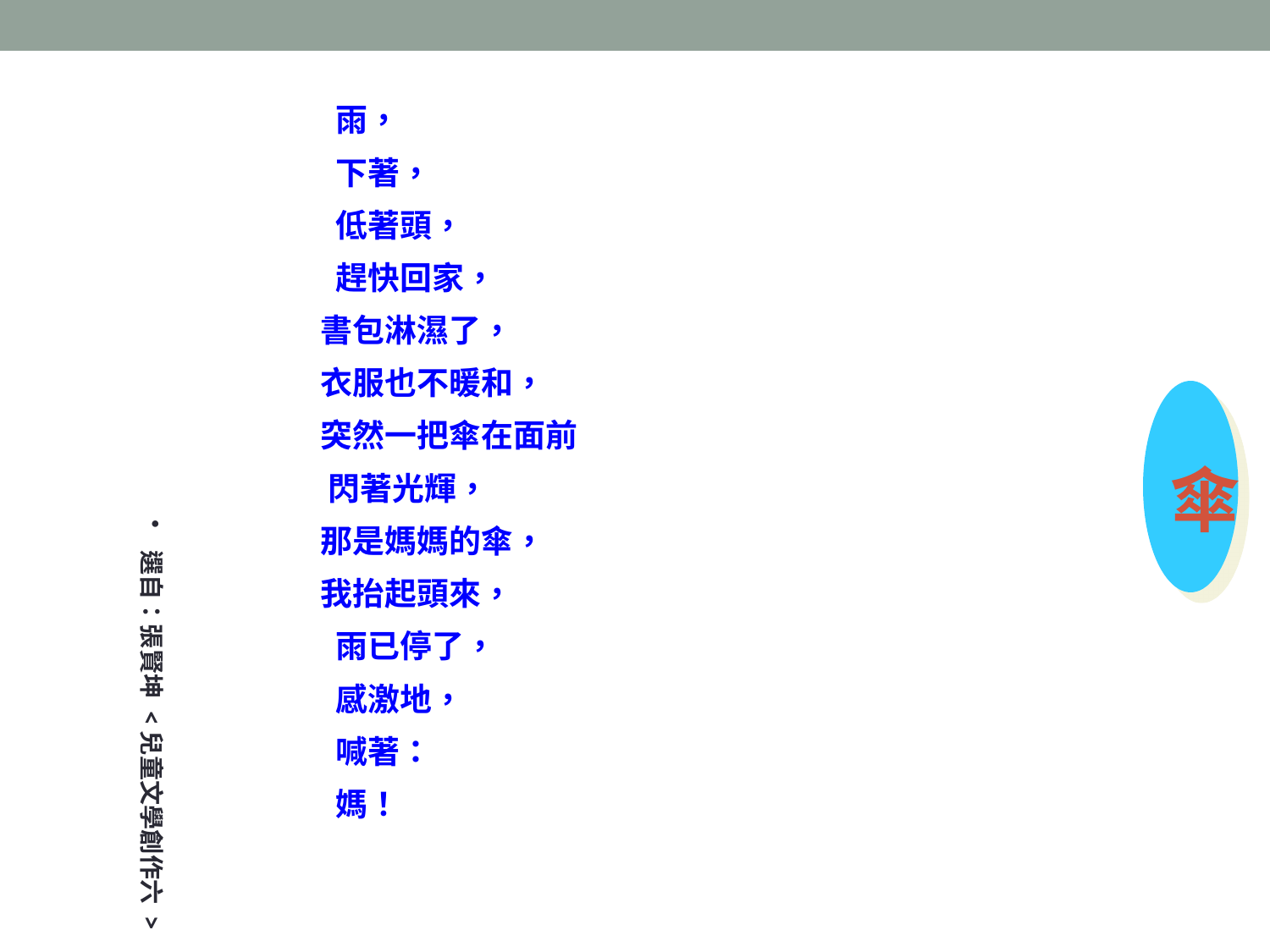

雨，
	   下著，
	   低著頭，
	   趕快回家，
              書包淋濕了，
              衣服也不暖和，
              突然一把傘在面前
               閃著光輝，
              那是媽媽的傘，
              我抬起頭來，
	   雨已停了，
	   感激地，
	   喊著：
	   媽！
# 傘

選自：張賢坤 <兒童文學創作六 >